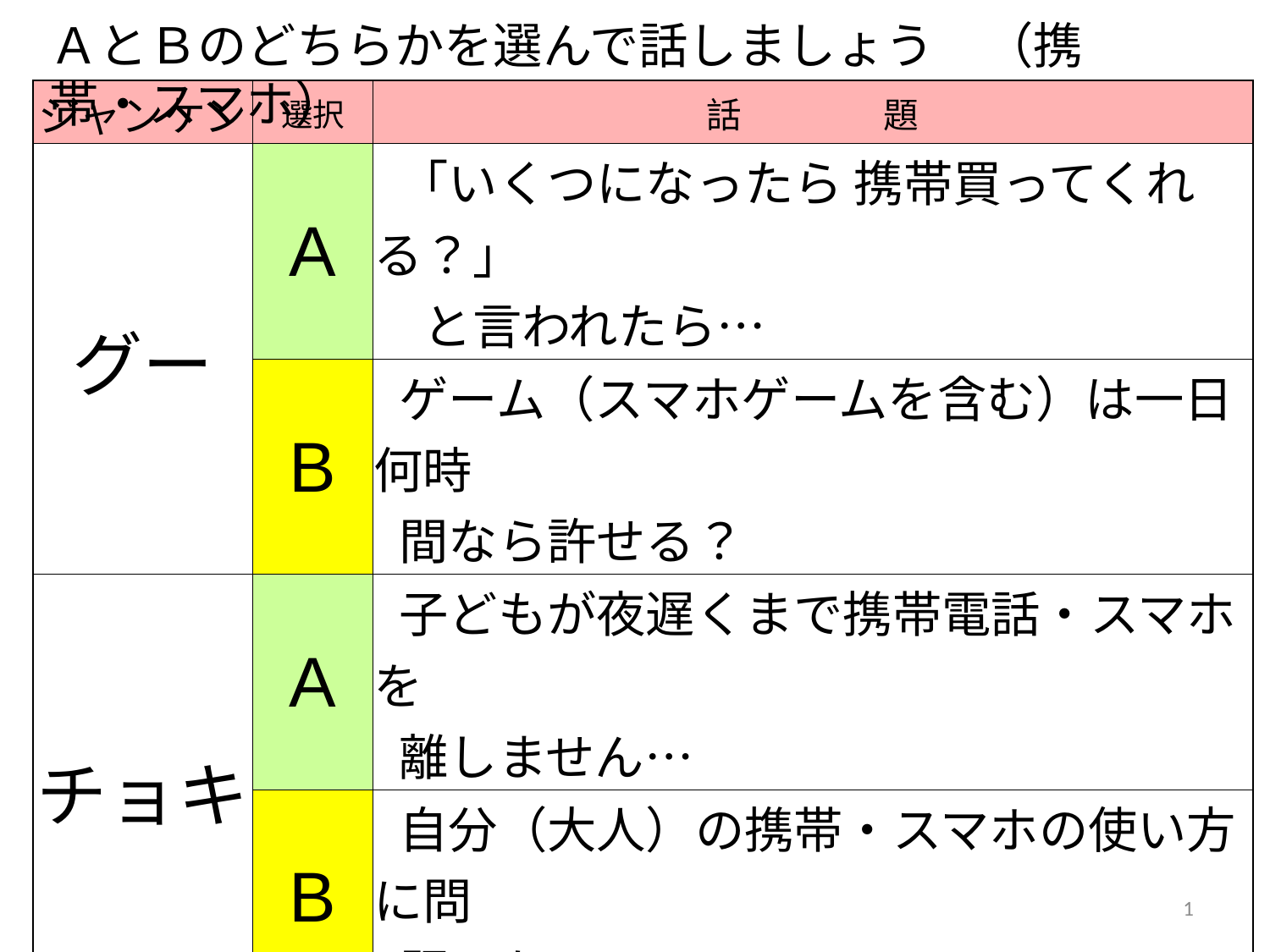

ＡとＢのどちらかを選んで話しましょう　（携帯・スマホ）
| ジャンケン | 選択 | 話　　　　題 |
| --- | --- | --- |
| グー | A | 「いくつになったら 携帯買ってくれる？」 　と言われたら… |
|  | B | ゲーム（スマホゲームを含む）は一日何時 間なら許せる？ |
| チョキ | A | 子どもが夜遅くまで携帯電話・スマホを 離しません… |
|  | B | 自分（大人）の携帯・スマホの使い方に問 題はない？ |
| パー | A | 子どもたちが「ネットいじめ」をしていると 耳にしたら… |
|  | B | 子どもがネット社会で傷つかないために必 要なことは？ |
1